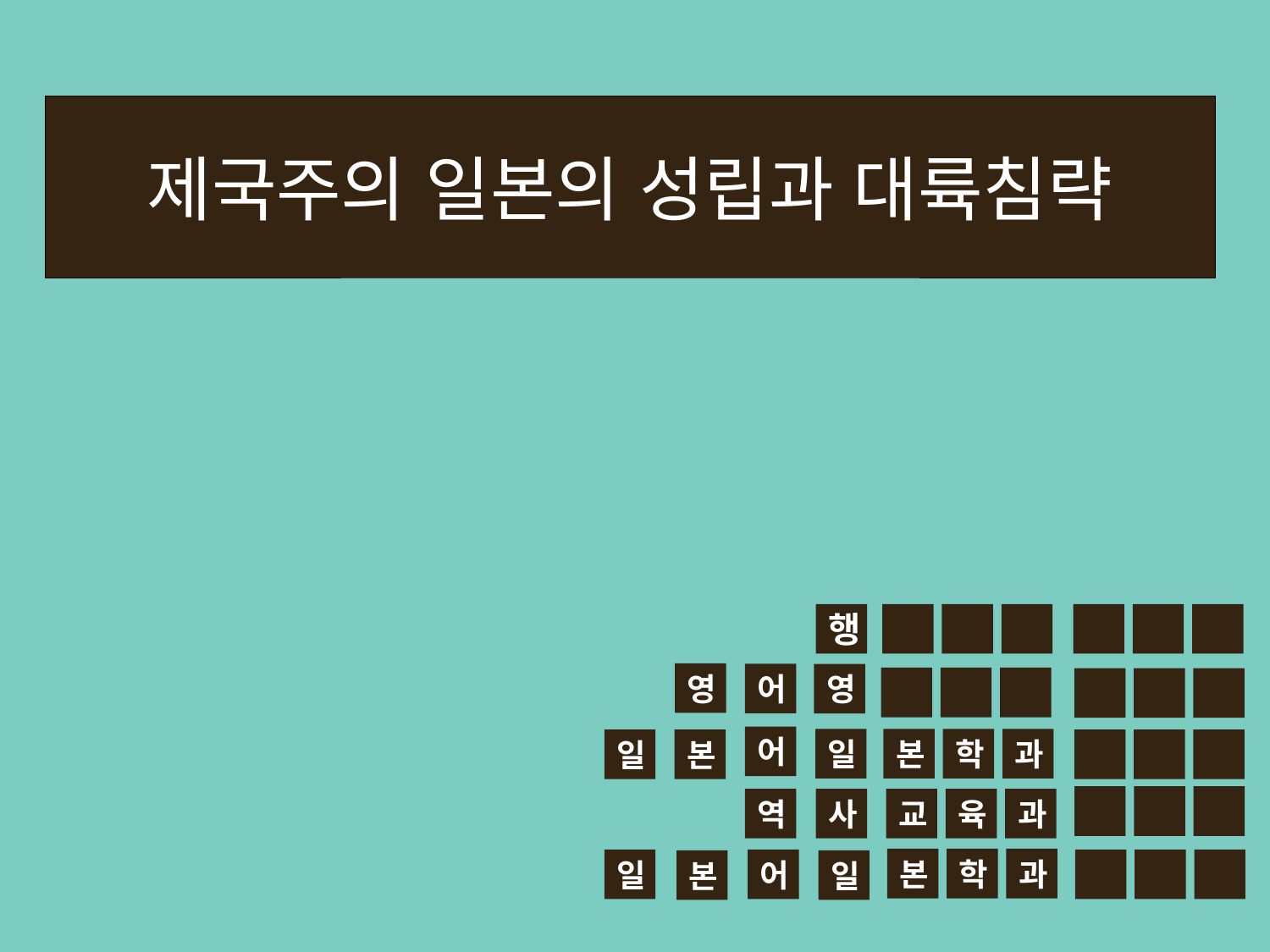

제국주의 일본의 성립과 대륙침략
정
학
과
김
희
우
행

영
어
영
문
학
과
손
형
준

임
나
애
어
일
본
학
과

일
본
다
혜
김ㄷ

역
사
교
육
과
박
은
연
본
학
과
어

일
본
일